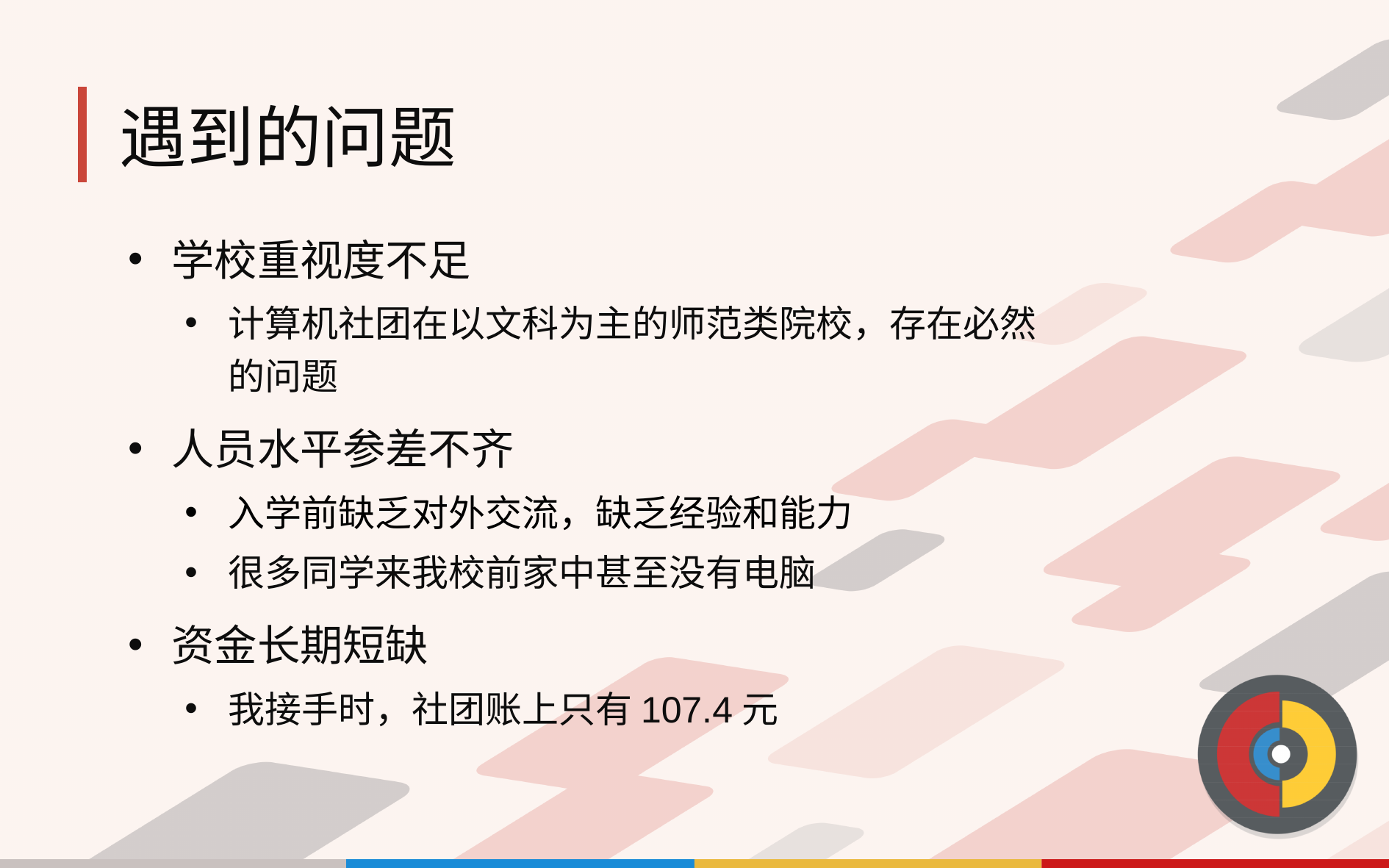

# 遇到的问题
学校重视度不足
计算机社团在以文科为主的师范类院校，存在必然的问题
人员水平参差不齐
入学前缺乏对外交流，缺乏经验和能力
很多同学来我校前家中甚至没有电脑
资金长期短缺
我接手时，社团账上只有107.4元